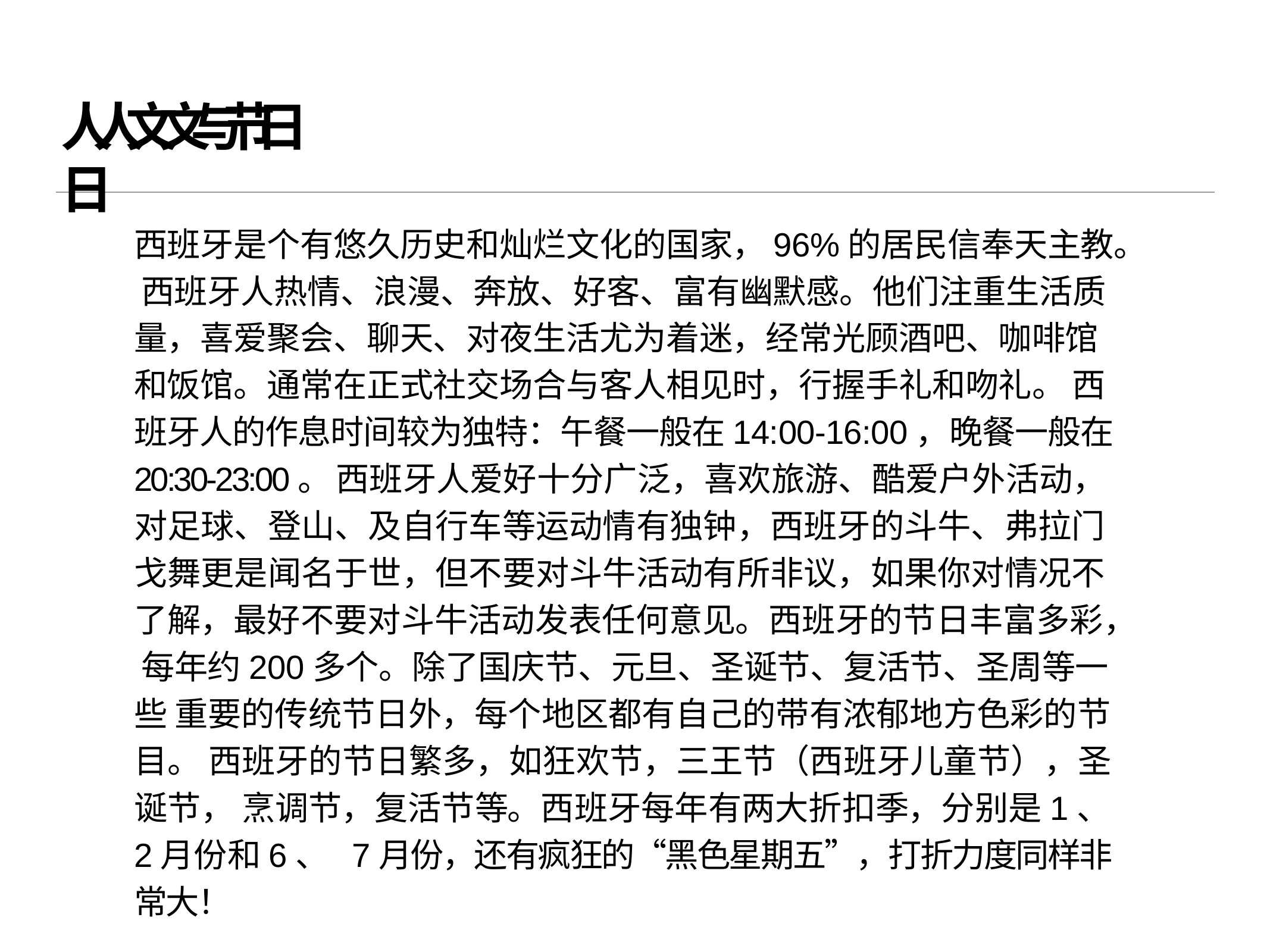

# ⼈人⽂文与节⽇日
西班⽛是个有悠久历史和灿烂⽂化的国家，96%的居民信奉天主教。 西班⽛⼈热情、浪漫、奔放、好客、富有幽默感。他们注重⽣活质 量，喜爱聚会、聊天、对夜⽣活尤为着迷，经常光顾酒吧、咖啡馆 和饭馆。通常在正式社交场合与客⼈相见时，⾏握⼿礼和吻礼。 西 班⽛⼈的作息时间较为独特：午餐⼀般在14:00-16:00，晚餐⼀般在 20:30-23:00。	西班⽛⼈爱好⼗分⼴泛，喜欢旅游、酷爱户外活动，  对⾜球、登⼭、及⾃⾏车等运动情有独钟，西班⽛的⽃⽜、弗拉门
⼽舞更是闻名于世，但不要对⽃⽜活动有所⾮议，如果你对情况不 了解，最好不要对⽃⽜活动发表任何意见。西班⽛的节⽇丰富多彩， 每年约200多个。除了国庆节、元旦、圣诞节、复活节、圣周等⼀些 重要的传统节⽇外，每个地区都有⾃⼰的带有浓郁地⽅⾊彩的节⽬。 西班⽛的节⽇繁多，如狂欢节，三王节（西班⽛⼉童节），圣诞节， 烹调节，复活节等。西班⽛每年有两⼤折扣季，分别是1、2⽉份和6、  7⽉份，还有疯狂的“⿊⾊星期五”，打折⼒度同样⾮常⼤！